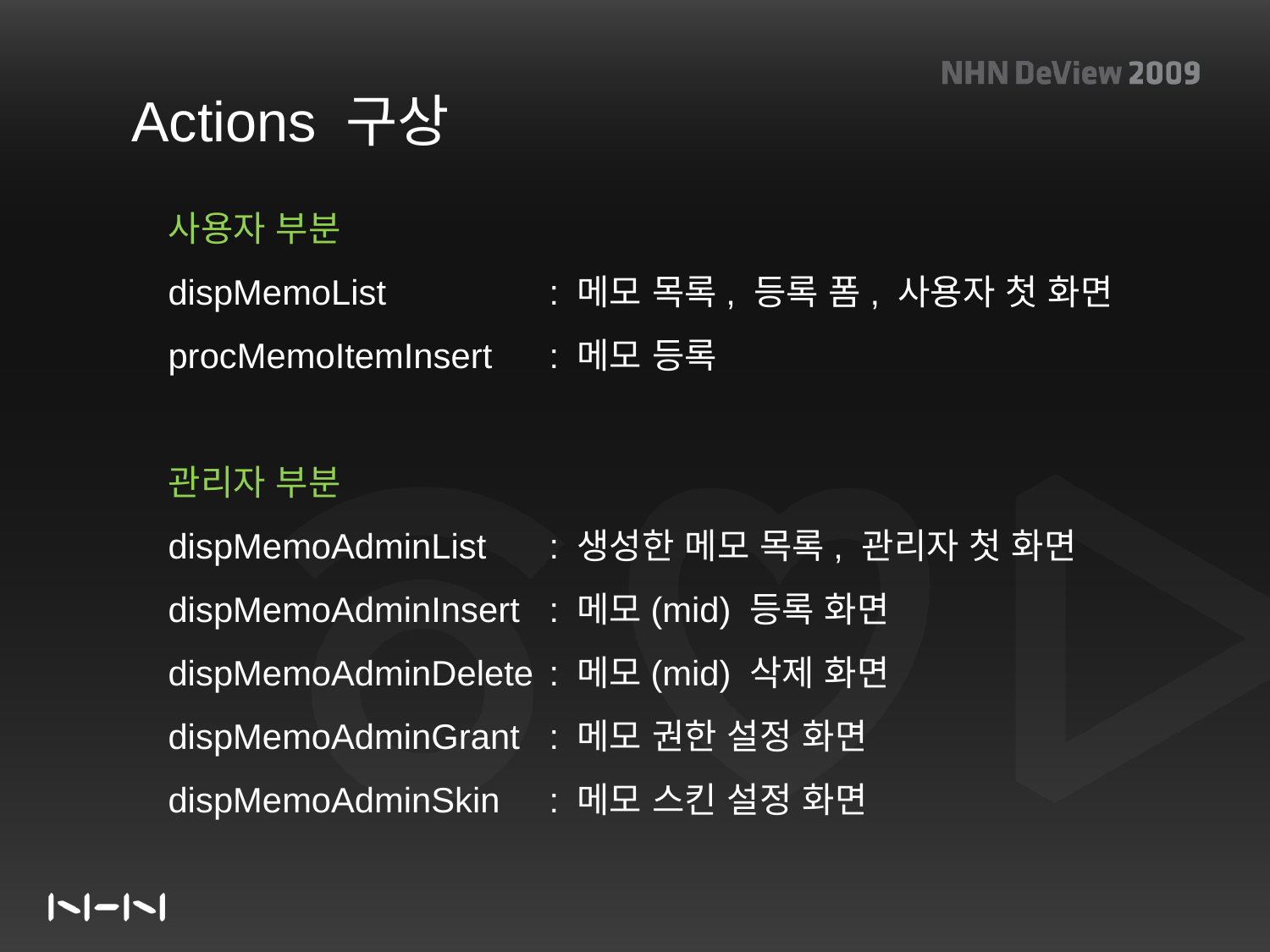

Actions 구상
사용자 부분
dispMemoList 		: 메모 목록, 등록 폼, 사용자 첫 화면
procMemoItemInsert 	: 메모 등록

관리자 부분
dispMemoAdminList 	: 생성한 메모 목록, 관리자 첫 화면
dispMemoAdminInsert	: 메모(mid) 등록 화면
dispMemoAdminDelete	: 메모(mid) 삭제 화면
dispMemoAdminGrant	: 메모 권한 설정 화면
dispMemoAdminSkin	: 메모 스킨 설정 화면